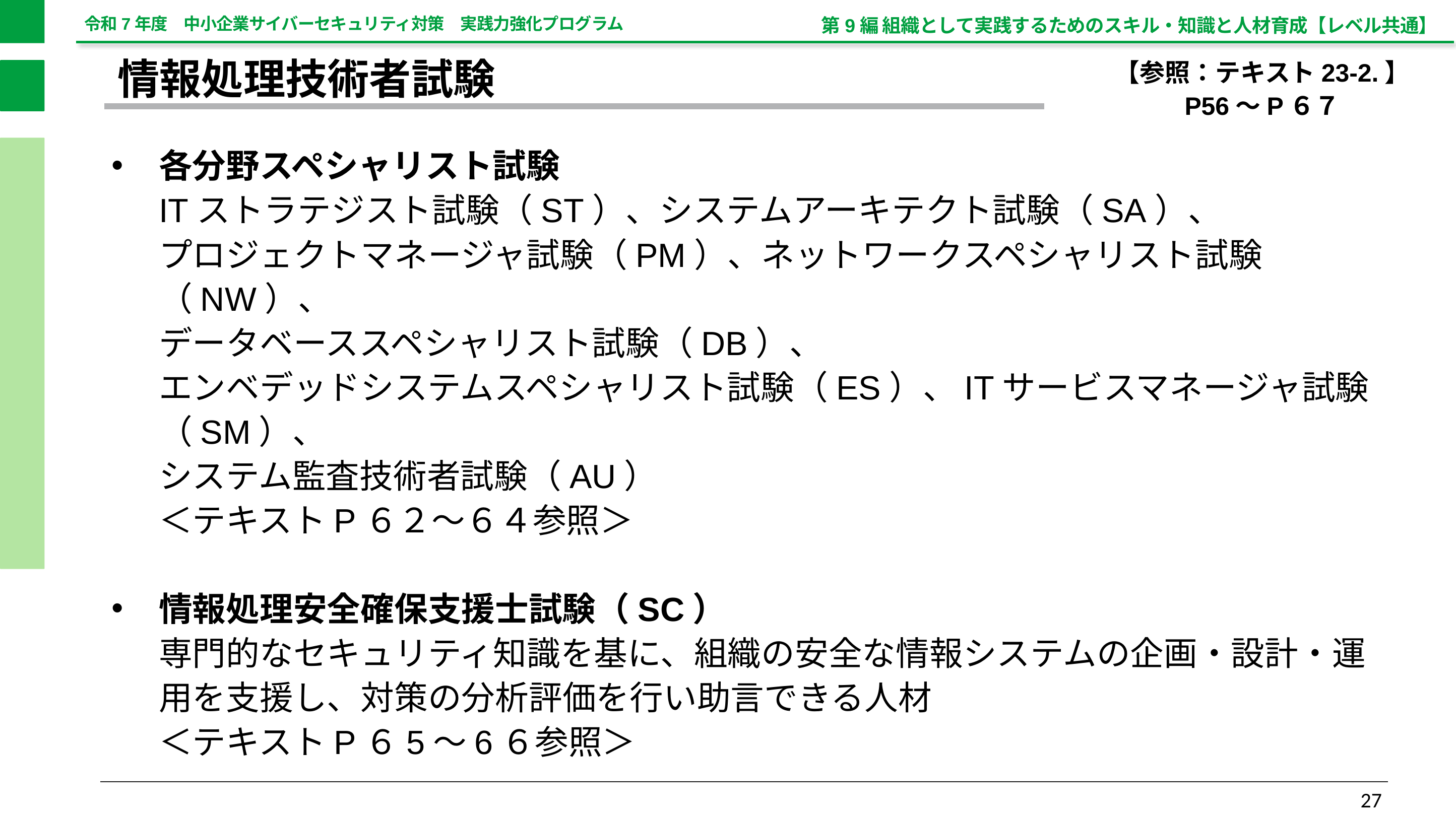

第9編 組織として実践するためのスキル・知識と人材育成【レベル共通】
【参照：テキスト23-2.】
P56～P６７
情報処理技術者試験
各分野スペシャリスト試験
ITストラテジスト試験（ST）、システムアーキテクト試験（SA）、
プロジェクトマネージャ試験（PM）、ネットワークスペシャリスト試験（NW）、
データベーススペシャリスト試験（DB）、
エンベデッドシステムスペシャリスト試験（ES）、ITサービスマネージャ試験（SM）、
システム監査技術者試験（AU）
＜テキストP６２～６４参照＞

情報処理安全確保支援士試験（SC）
専門的なセキュリティ知識を基に、組織の安全な情報システムの企画・設計・運用を支援し、対策の分析評価を行い助言できる人材
＜テキストP６5～6６参照＞